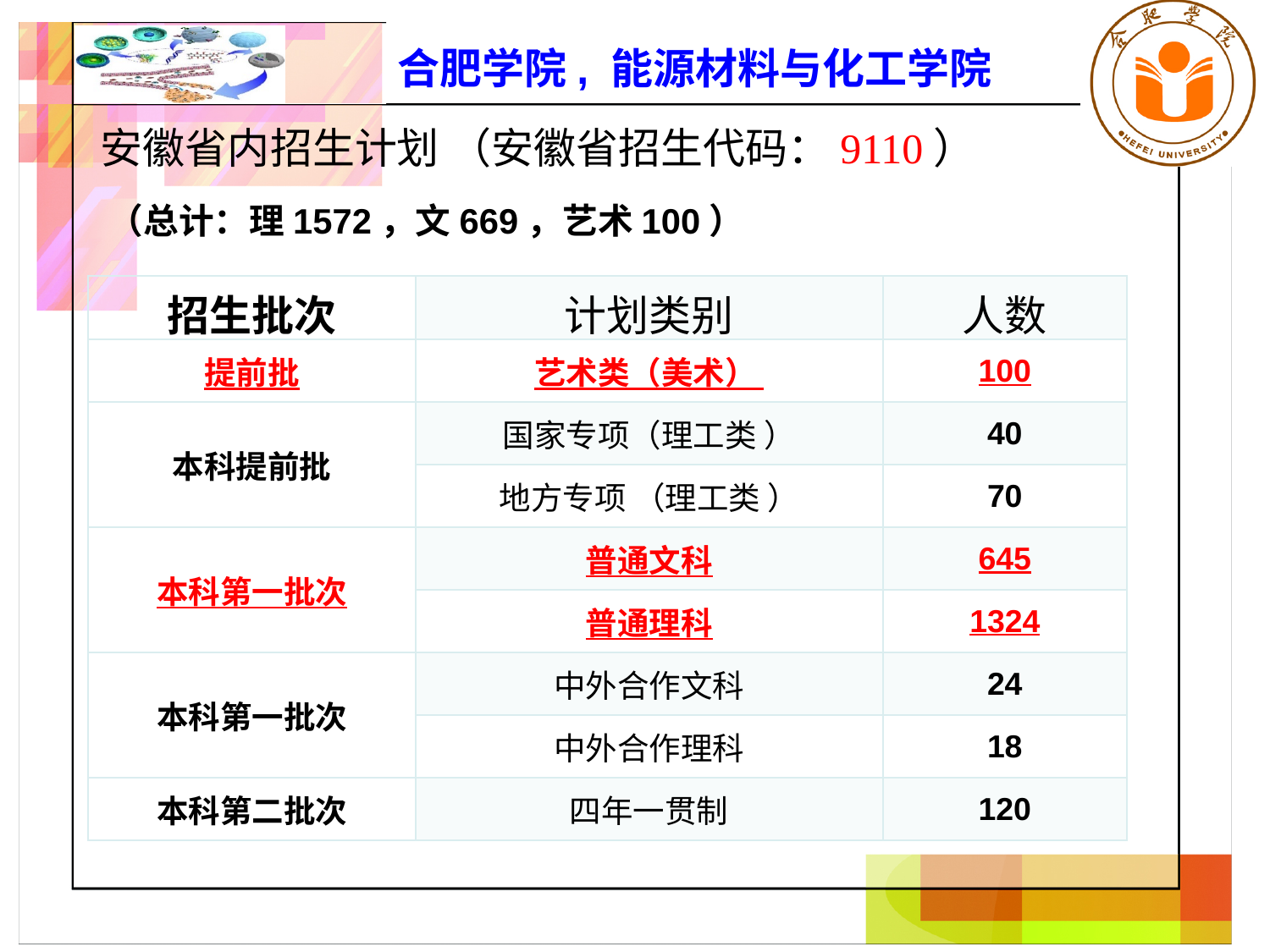

安徽省内招生计划 （安徽省招生代码：9110）
（总计：理1572，文669，艺术100）
| 招生批次 | 计划类别 | 人数 |
| --- | --- | --- |
| 提前批 | 艺术类（美术） | 100 |
| 本科提前批 | 国家专项（理工类 ） | 40 |
|  | 地方专项 （理工类 ） | 70 |
| 本科第一批次 | 普通文科 | 645 |
|  | 普通理科 | 1324 |
| 本科第一批次 | 中外合作文科 | 24 |
|  | 中外合作理科 | 18 |
| 本科第二批次 | 四年一贯制 | 120 |